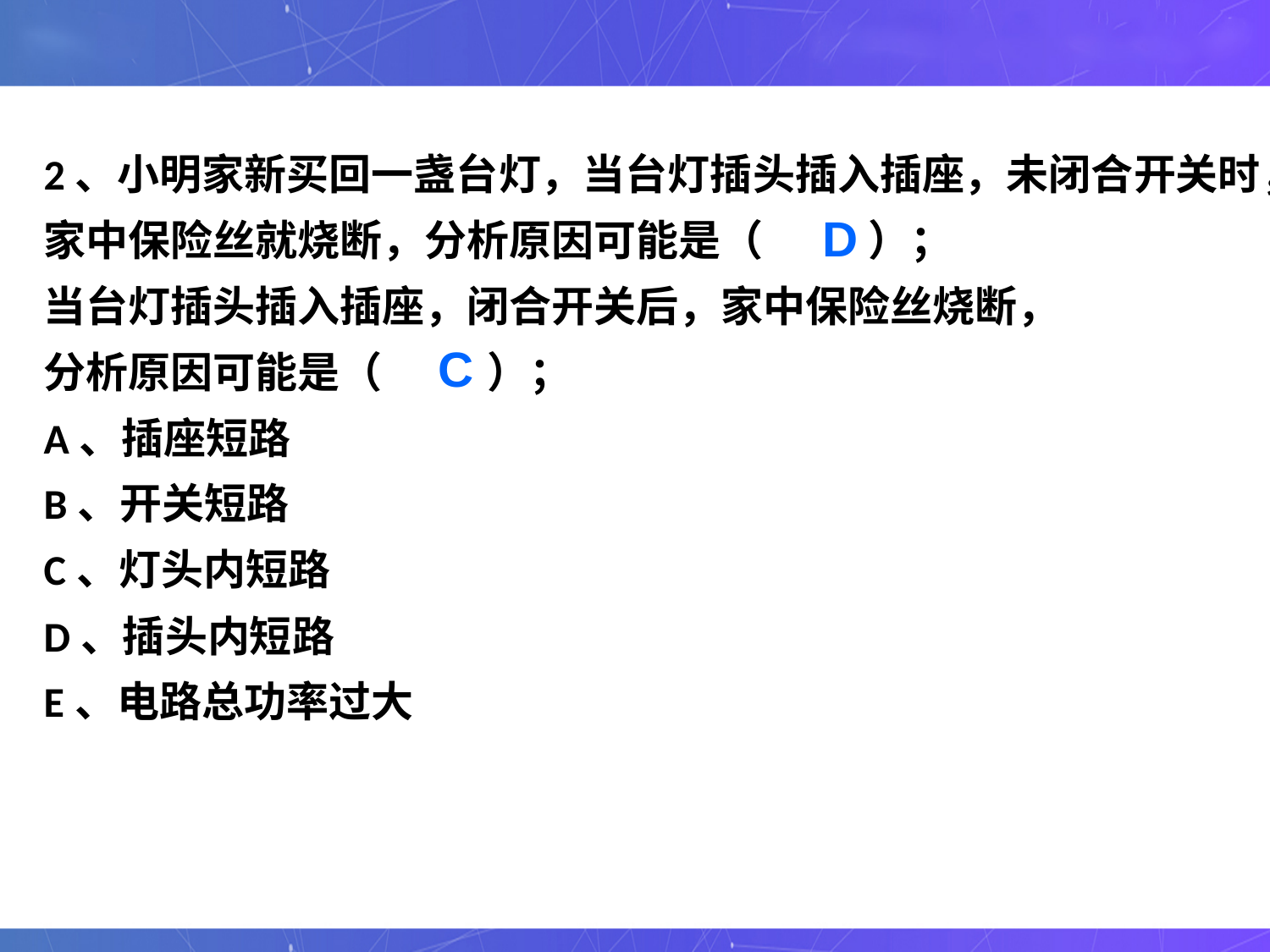

2、小明家新买回一盏台灯，当台灯插头插入插座，未闭合开关时，
家中保险丝就烧断，分析原因可能是（           ）；
当台灯插头插入插座，闭合开关后，家中保险丝烧断，
分析原因可能是（           ）；
A、插座短路
B、开关短路
C、灯头内短路
D、插头内短路
E、电路总功率过大
D
C